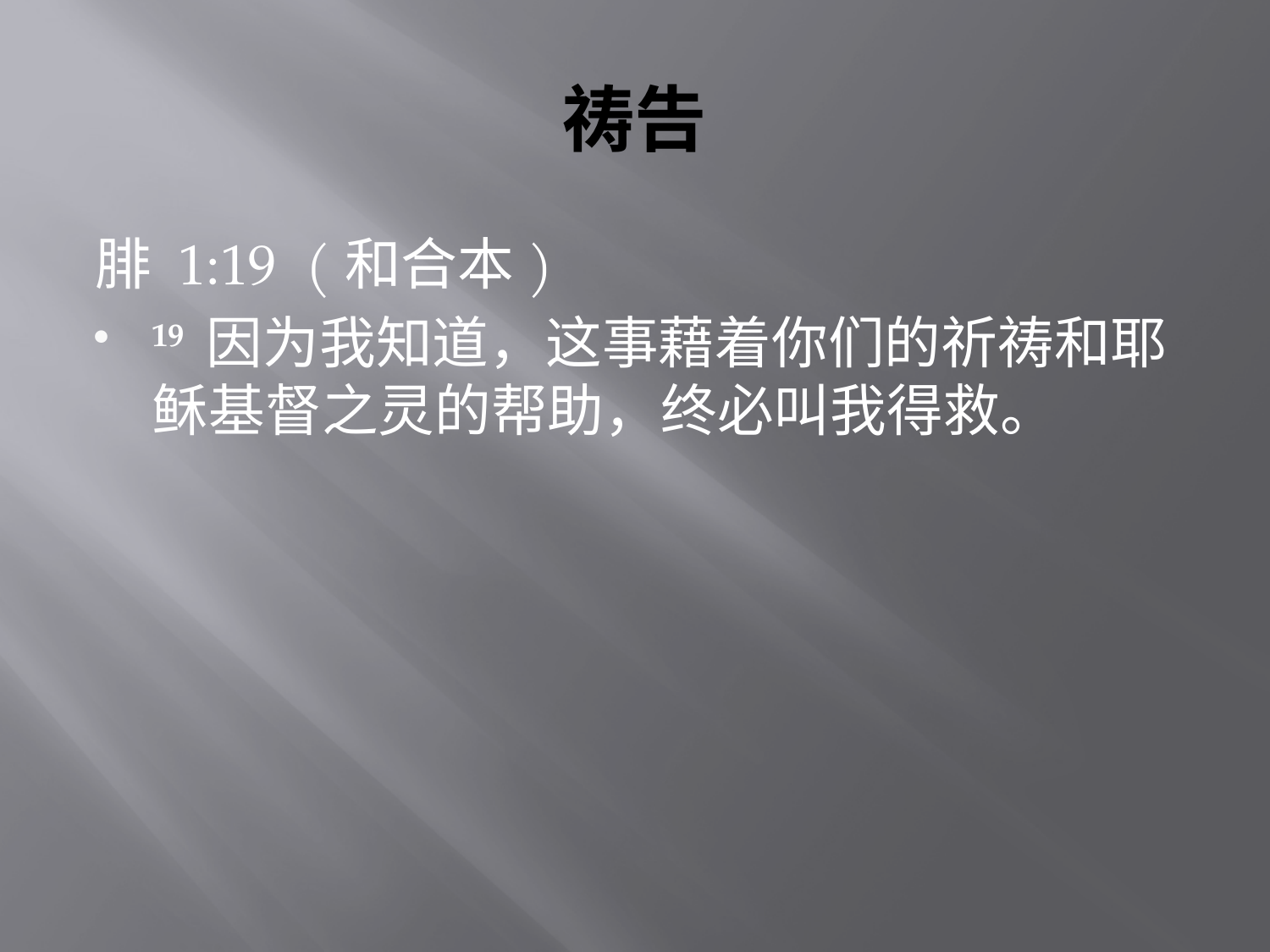

# 祷告
腓 1:19  (和合本)
19 因为我知道，这事藉着你们的祈祷和耶稣基督之灵的帮助，终必叫我得救。